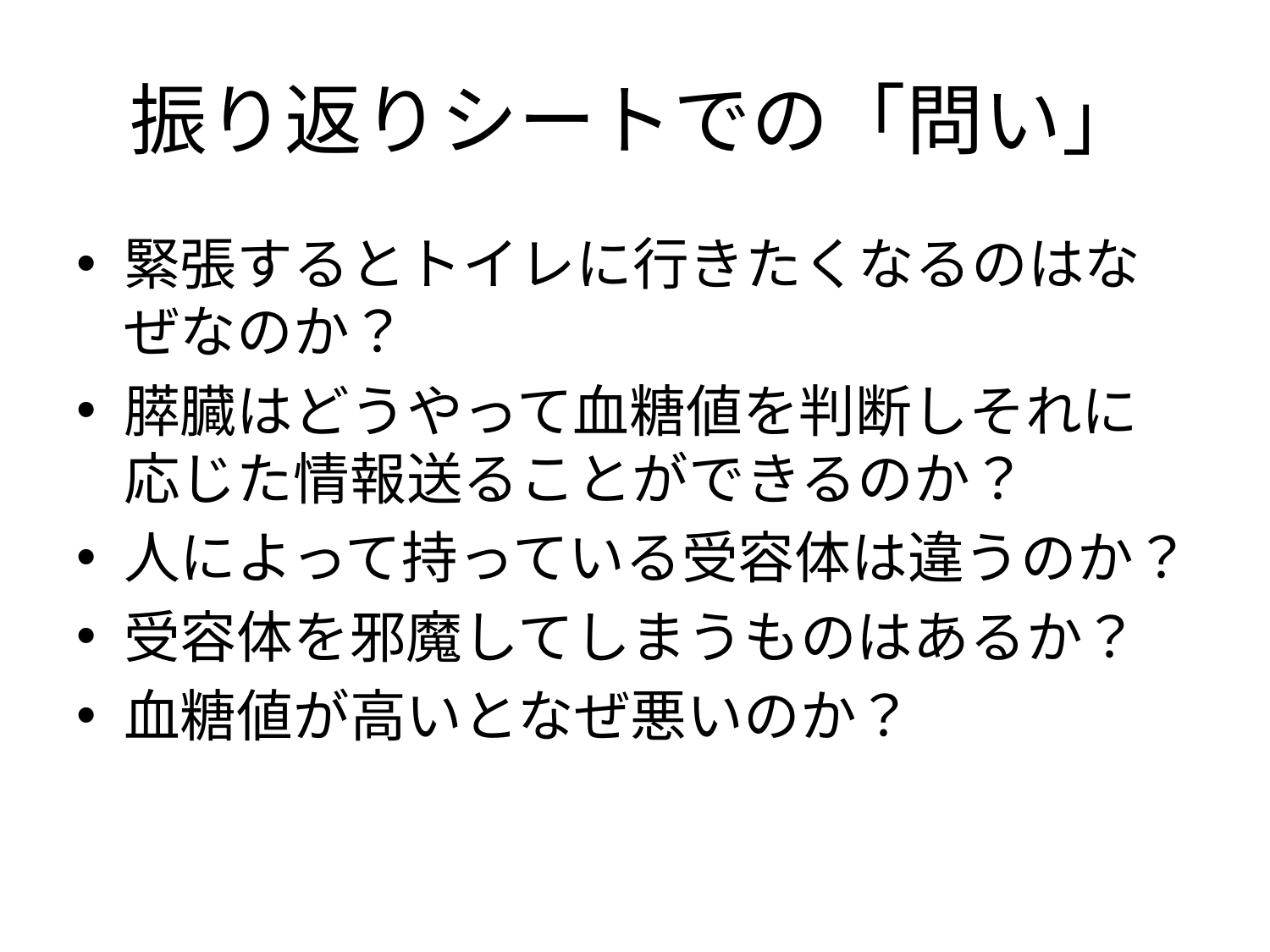

# 振り返りシートでの「問い」
緊張するとトイレに行きたくなるのはなぜなのか？
膵臓はどうやって血糖値を判断しそれに応じた情報送ることができるのか？
人によって持っている受容体は違うのか？
受容体を邪魔してしまうものはあるか？
血糖値が高いとなぜ悪いのか？